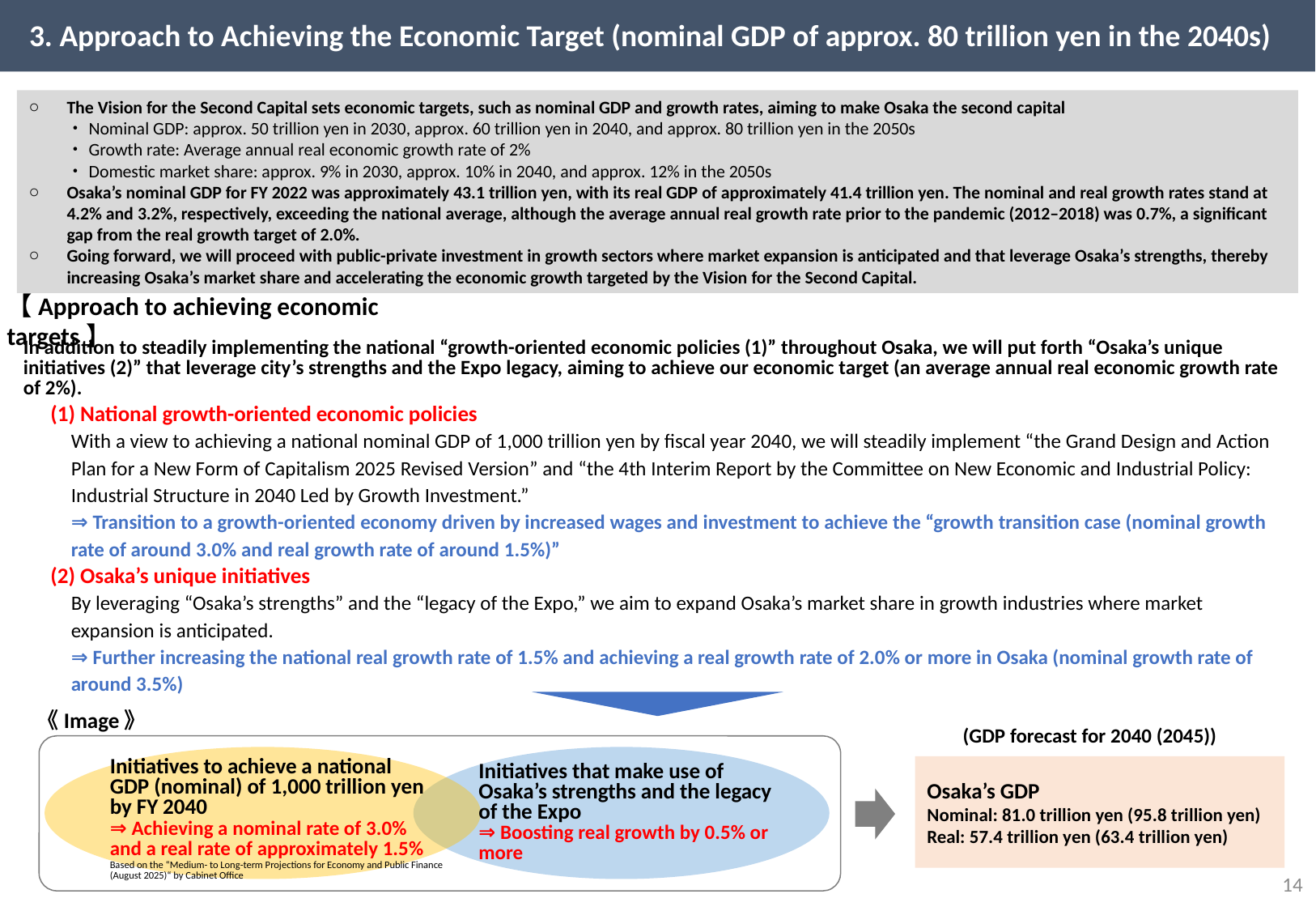

3. Approach to Achieving the Economic Target (nominal GDP of approx. 80 trillion yen in the 2040s)
The Vision for the Second Capital sets economic targets, such as nominal GDP and growth rates, aiming to make Osaka the second capital
・Nominal GDP: approx. 50 trillion yen in 2030, approx. 60 trillion yen in 2040, and approx. 80 trillion yen in the 2050s　
・Growth rate: Average annual real economic growth rate of 2%
・Domestic market share: approx. 9% in 2030, approx. 10% in 2040, and approx. 12% in the 2050s
Osaka’s nominal GDP for FY 2022 was approximately 43.1 trillion yen, with its real GDP of approximately 41.4 trillion yen. The nominal and real growth rates stand at 4.2% and 3.2%, respectively, exceeding the national average, although the average annual real growth rate prior to the pandemic (2012–2018) was 0.7%, a significant gap from the real growth target of 2.0%.
Going forward, we will proceed with public-private investment in growth sectors where market expansion is anticipated and that leverage Osaka’s strengths, thereby increasing Osaka’s market share and accelerating the economic growth targeted by the Vision for the Second Capital.
【Approach to achieving economic targets】
In addition to steadily implementing the national “growth-oriented economic policies (1)” throughout Osaka, we will put forth “Osaka’s unique initiatives (2)” that leverage city’s strengths and the Expo legacy, aiming to achieve our economic target (an average annual real economic growth rate of 2%).
　(1) National growth-oriented economic policies
With a view to achieving a national nominal GDP of 1,000 trillion yen by fiscal year 2040, we will steadily implement “the Grand Design and Action Plan for a New Form of Capitalism 2025 Revised Version” and “the 4th Interim Report by the Committee on New Economic and Industrial Policy: Industrial Structure in 2040 Led by Growth Investment.”
⇒ Transition to a growth-oriented economy driven by increased wages and investment to achieve the “growth transition case (nominal growth rate of around 3.0% and real growth rate of around 1.5%)”
　(2) Osaka’s unique initiatives
By leveraging “Osaka’s strengths” and the “legacy of the Expo,” we aim to expand Osaka’s market share in growth industries where market expansion is anticipated.
⇒ Further increasing the national real growth rate of 1.5% and achieving a real growth rate of 2.0% or more in Osaka (nominal growth rate of around 3.5%)

《Image》
(GDP forecast for 2040 (2045))

Initiatives to achieve a national GDP (nominal) of 1,000 trillion yen by FY 2040
⇒ Achieving a nominal rate of 3.0% and a real rate of approximately 1.5%

Initiatives that make use of Osaka’s strengths and the legacy of the Expo
⇒ Boosting real growth by 0.5% or more
Osaka’s GDP
Nominal: 81.0 trillion yen (95.8 trillion yen)
Real: 57.4 trillion yen (63.4 trillion yen)

Based on the “Medium- to Long-term Projections for Economy and Public Finance (August 2025)“ by Cabinet Office
14